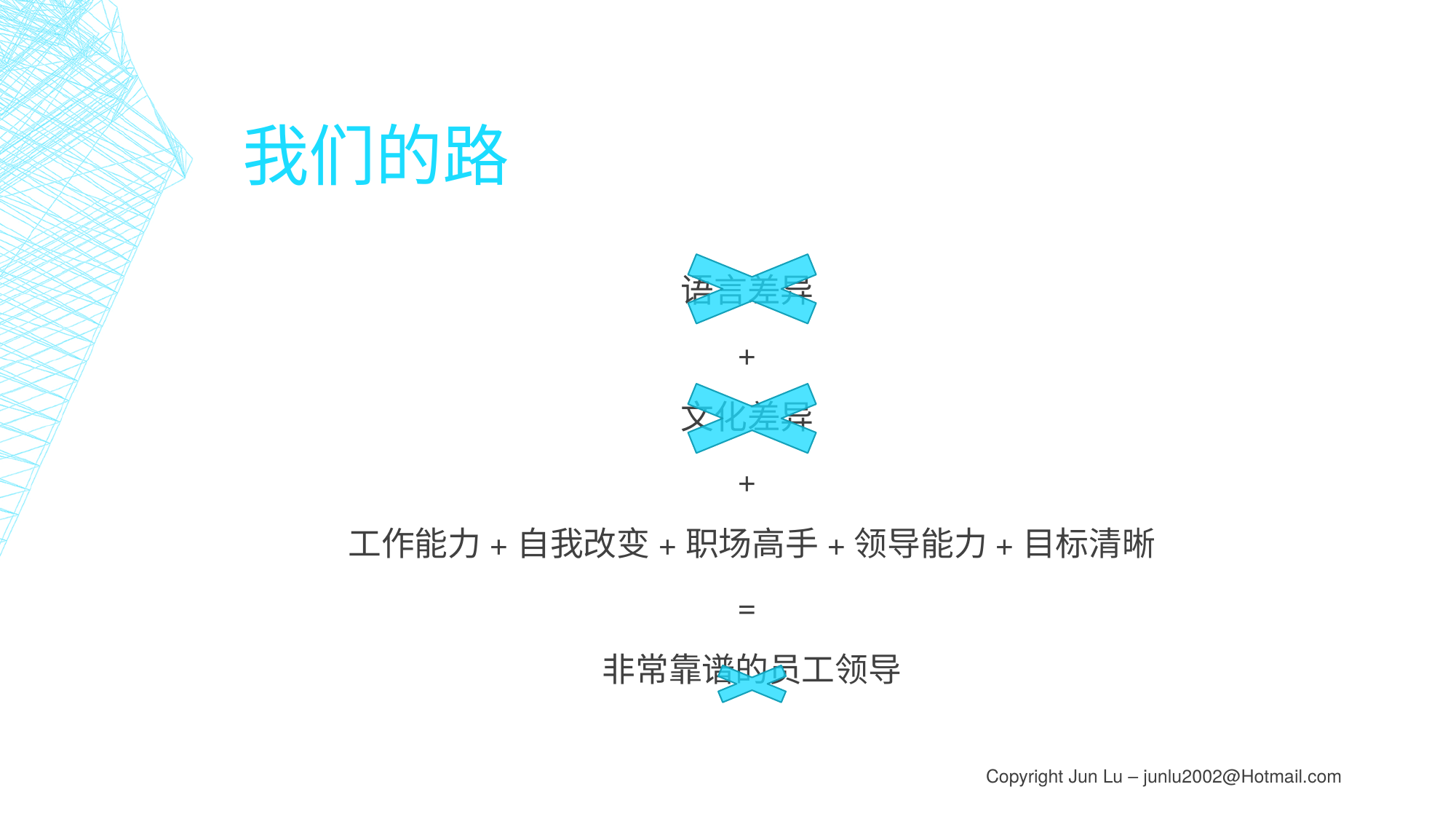

# 我们的路

语言差异
+
文化差异
+
工作能力+自我改变+职场高手+领导能力+目标清晰
=
非常靠谱的员工领导

Copyright Jun Lu – junlu2002@Hotmail.com